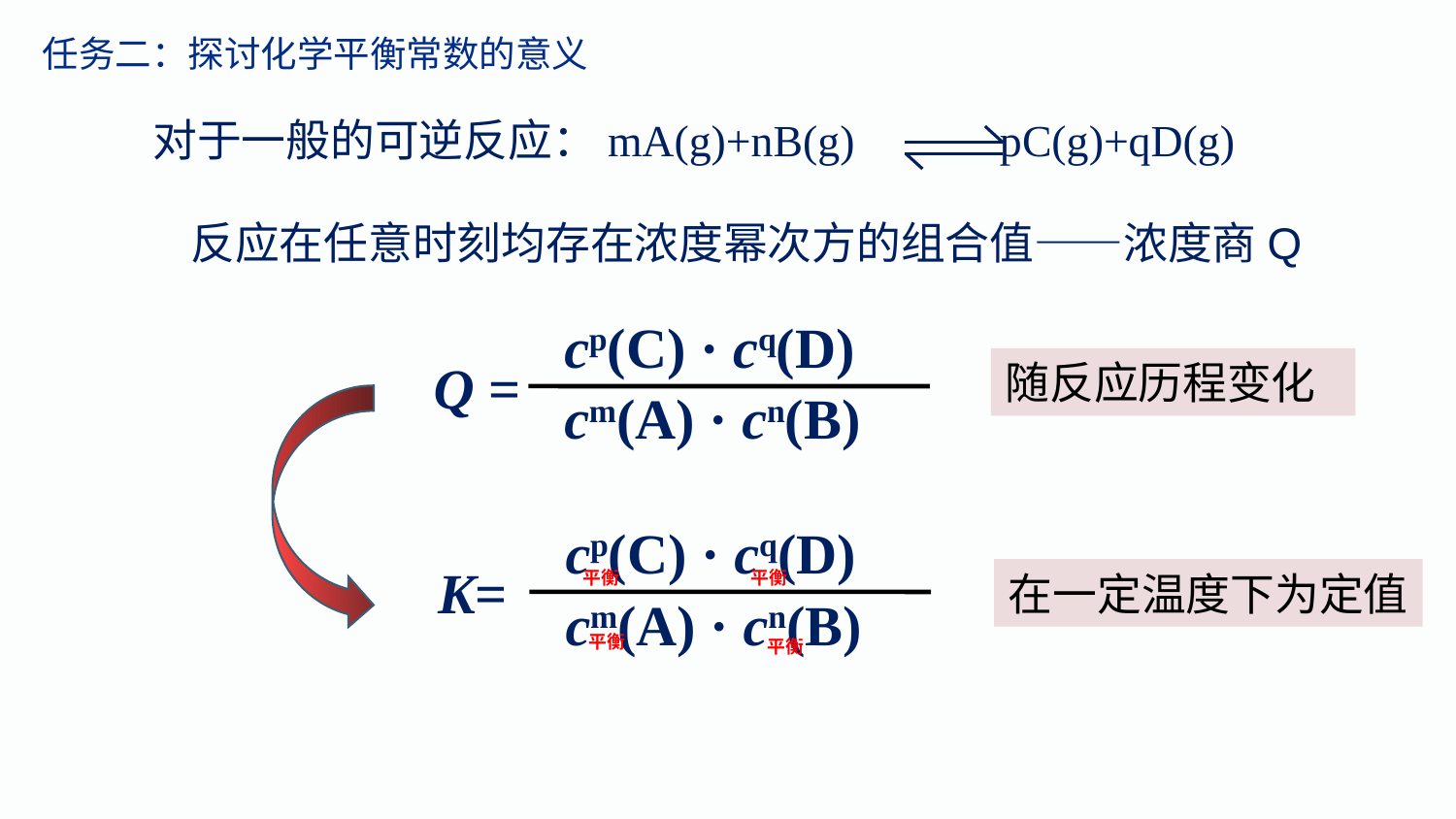

任务二：探讨化学平衡常数的意义
对于一般的可逆反应：mA(g)+nB(g)             pC(g)+qD(g)
反应在任意时刻均存在浓度幂次方的组合值——浓度商Q

cp(C) · cq(D)
Q =
cm(A) · cn(B)

随反应历程变化

cp(C) · cq(D)
K=
cm(A) · cn(B)

平衡
平衡
平衡
平衡
在一定温度下为定值